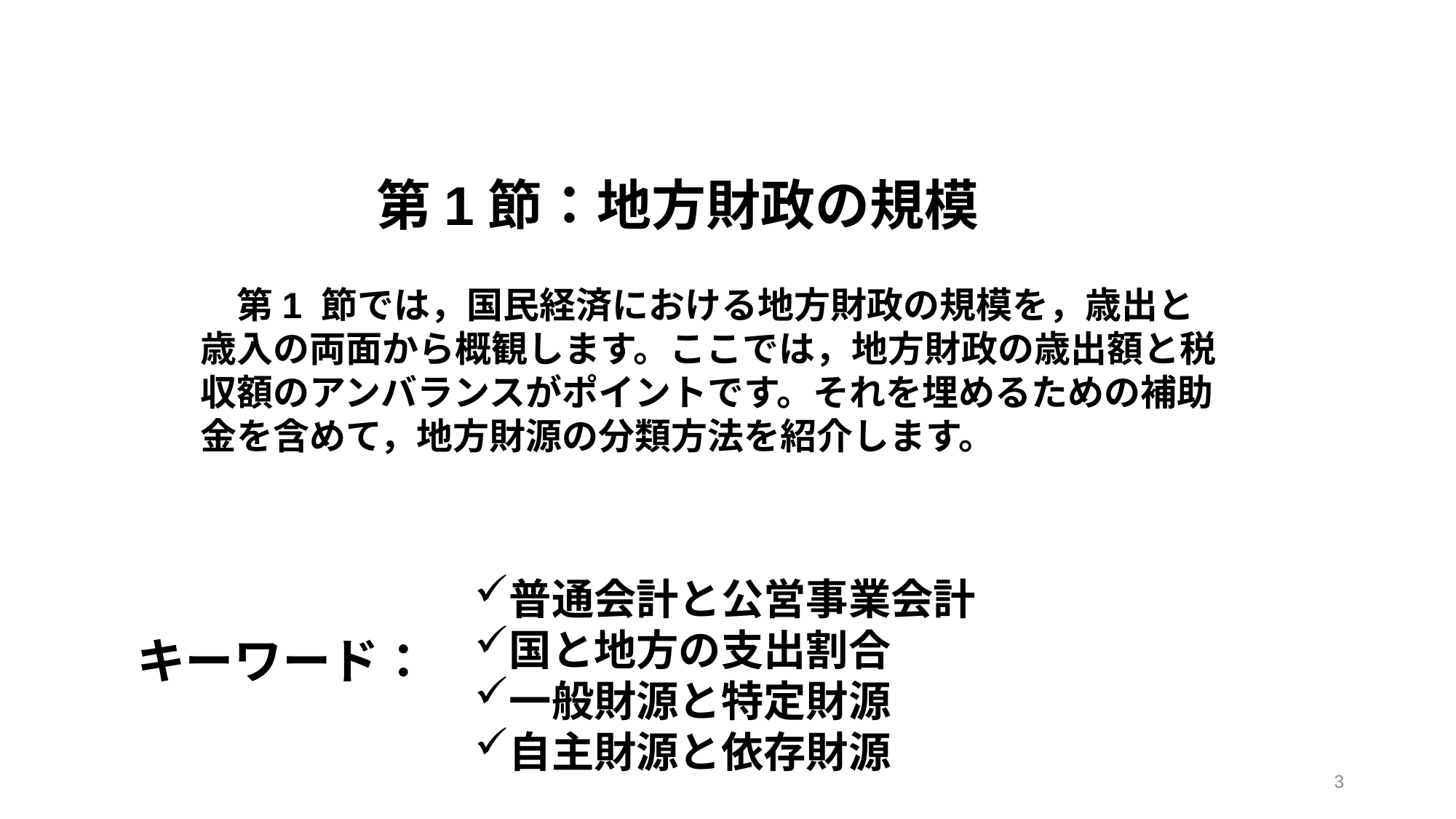

# 第1節：地方財政の規模
　第1 節では，国民経済における地方財政の規模を，歳出と歳入の両面から概観します。ここでは，地方財政の歳出額と税収額のアンバランスがポイントです。それを埋めるための補助金を含めて，地方財源の分類方法を紹介します。
普通会計と公営事業会計
国と地方の支出割合
一般財源と特定財源
自主財源と依存財源
キーワード：
3